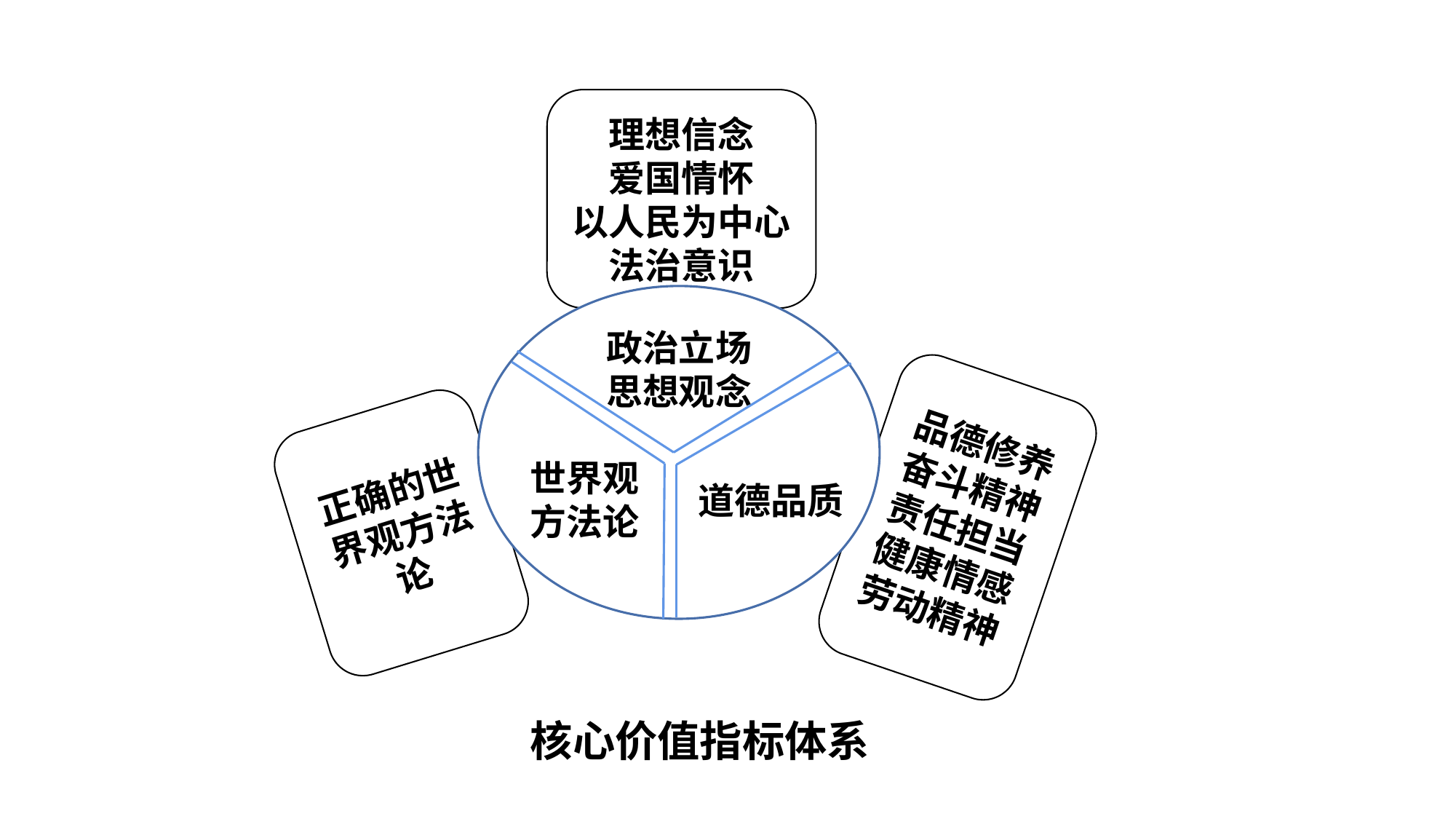

理想信念
爱国情怀
以人民为中心
法治意识

政治立场
思想观念
品德修养
奋斗精神
责任担当
健康情感
劳动精神
正确的世界观方法论
世界观
方法论
道德品质
核心价值指标体系
13